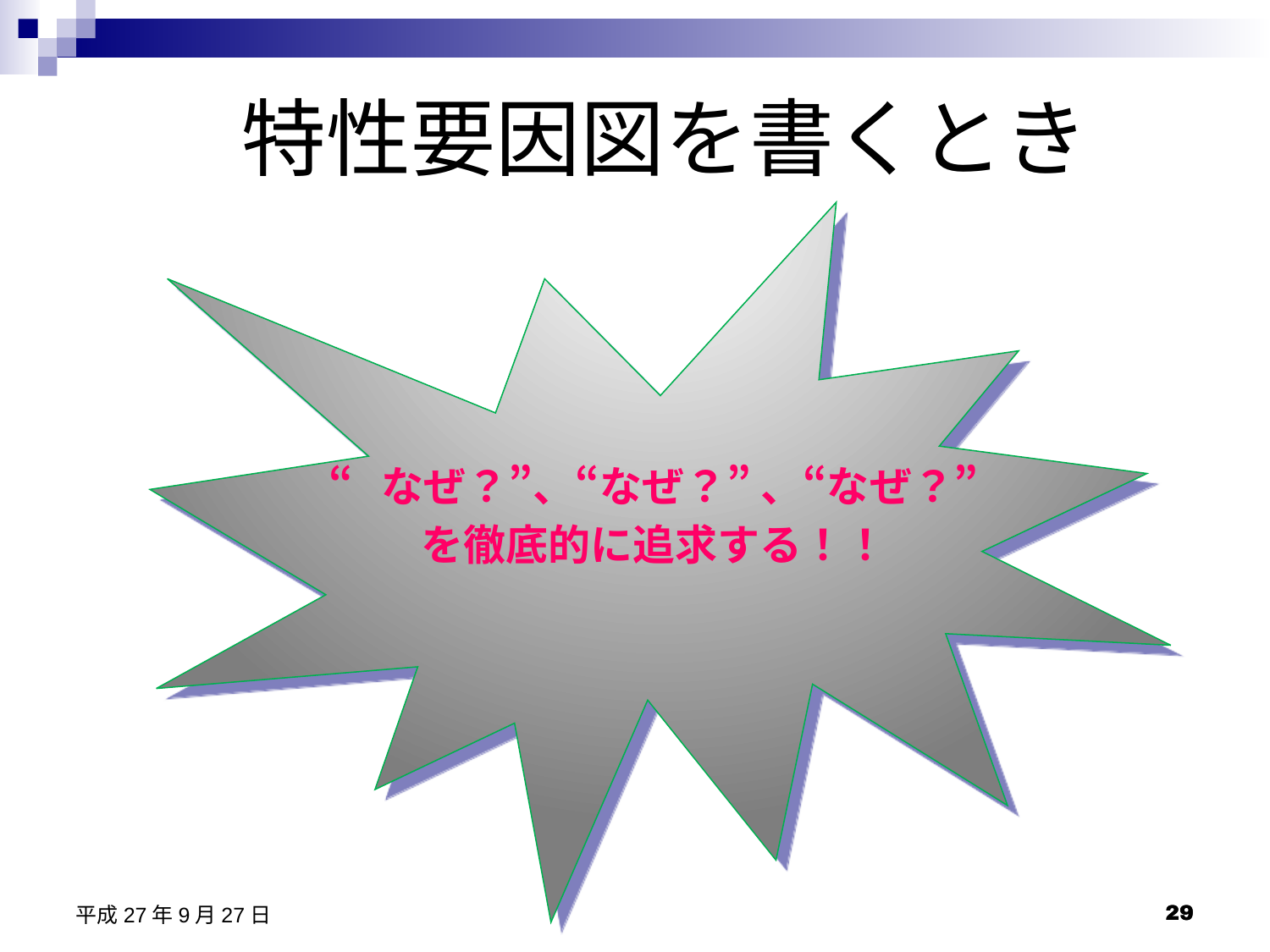

特性要因図を書くとき
“なぜ？”、“なぜ？” 、“なぜ？”
を徹底的に追求する！！

平成27年9月27日
29
29